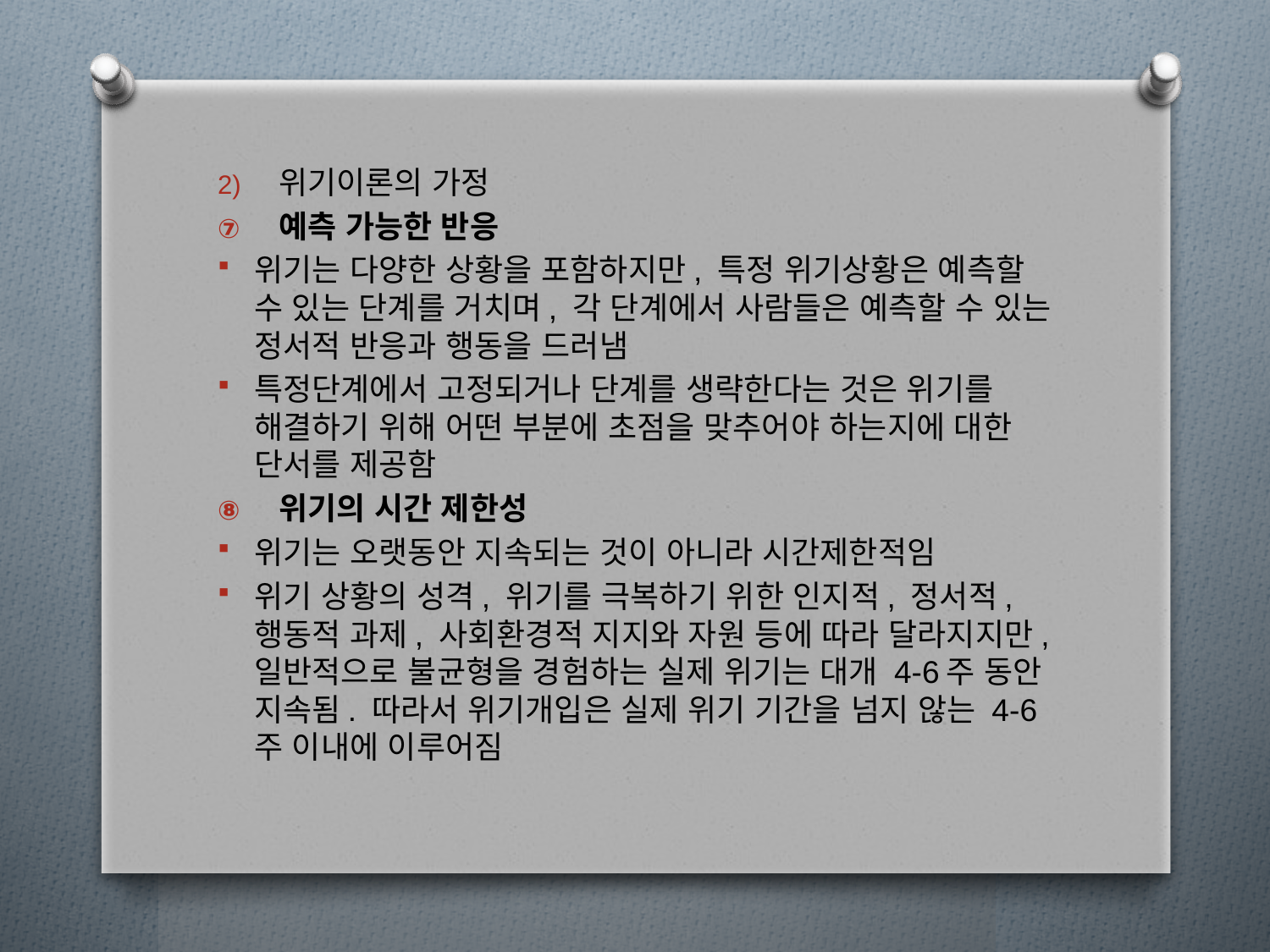

위기이론의 가정
예측 가능한 반응
위기는 다양한 상황을 포함하지만, 특정 위기상황은 예측할 수 있는 단계를 거치며, 각 단계에서 사람들은 예측할 수 있는 정서적 반응과 행동을 드러냄
특정단계에서 고정되거나 단계를 생략한다는 것은 위기를 해결하기 위해 어떤 부분에 초점을 맞추어야 하는지에 대한 단서를 제공함
위기의 시간 제한성
위기는 오랫동안 지속되는 것이 아니라 시간제한적임
위기 상황의 성격, 위기를 극복하기 위한 인지적, 정서적, 행동적 과제, 사회환경적 지지와 자원 등에 따라 달라지지만, 일반적으로 불균형을 경험하는 실제 위기는 대개 4-6주 동안 지속됨. 따라서 위기개입은 실제 위기 기간을 넘지 않는 4-6주 이내에 이루어짐